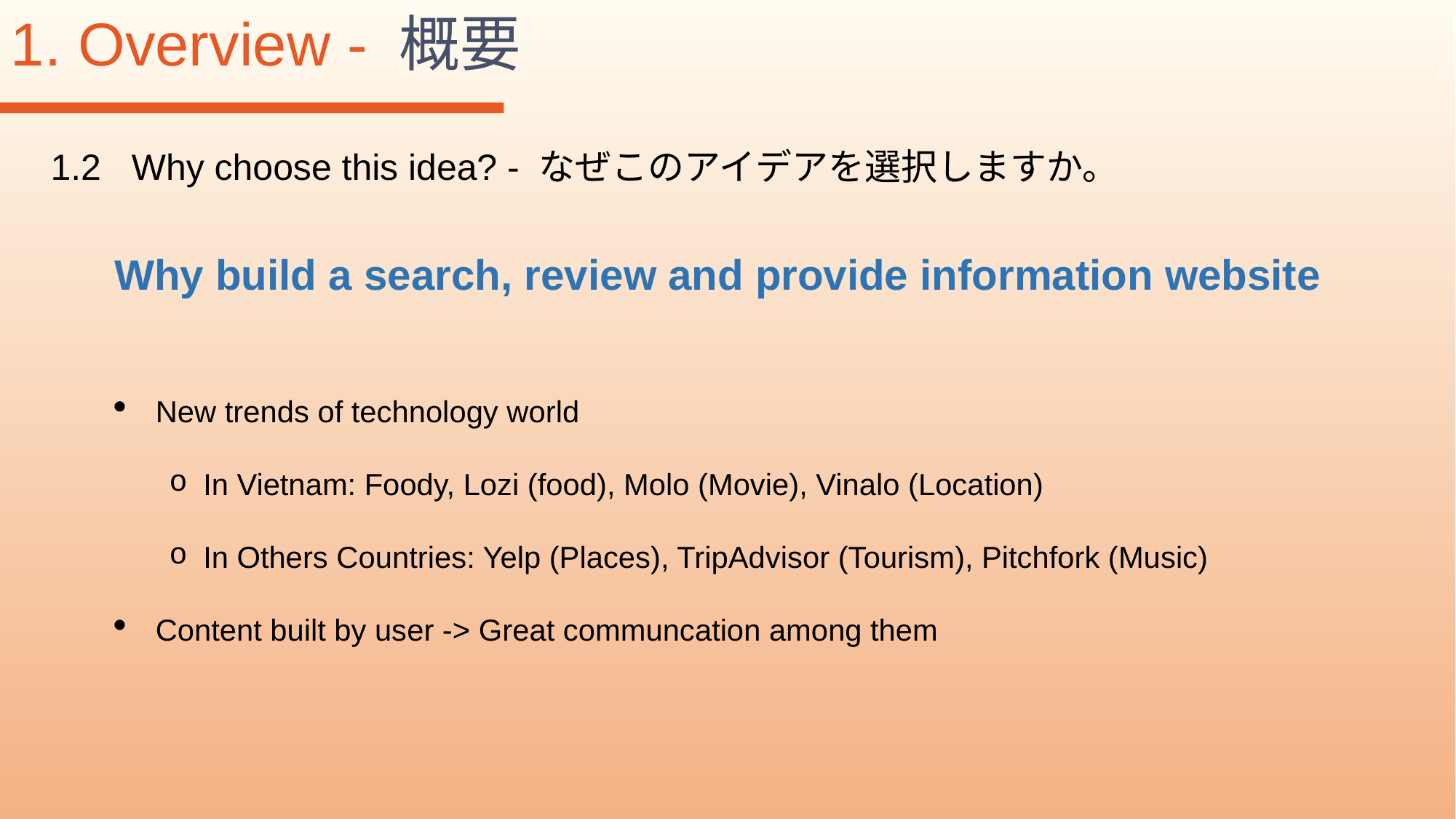

1. Overview - 概要

1.2   Why choose this idea? - なぜこのアイデアを選択しますか。
Why build a search, review and provide information website

New trends of technology world
In Vietnam: Foody, Lozi (food), Molo (Movie), Vinalo (Location)
In Others Countries: Yelp (Places), TripAdvisor (Tourism), Pitchfork (Music)
Content built by user -> Great communcation among them